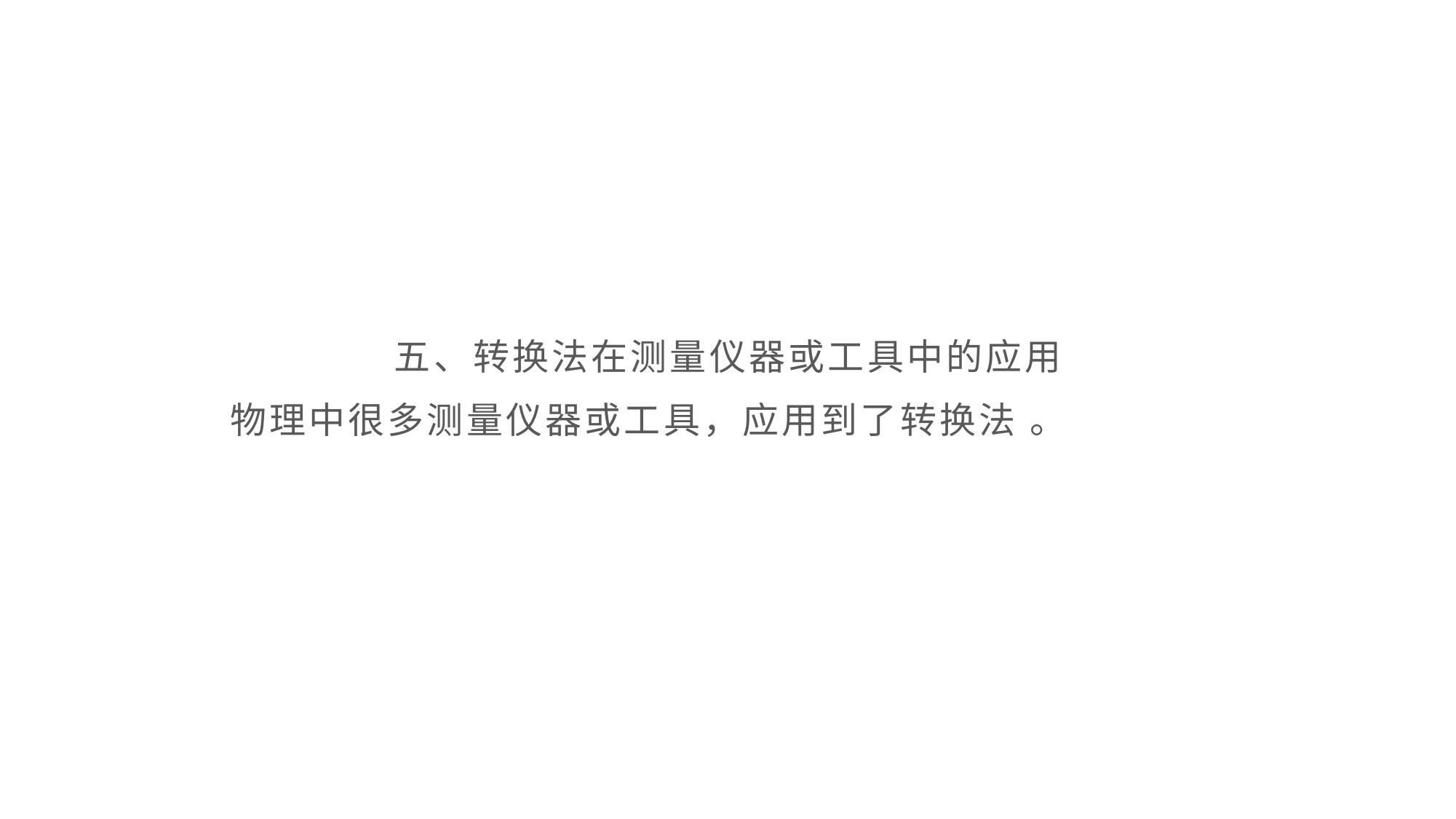

五、转换法在测量仪器或工具中的应用
      物理中很多测量仪器或工具，应用到了转换法 。